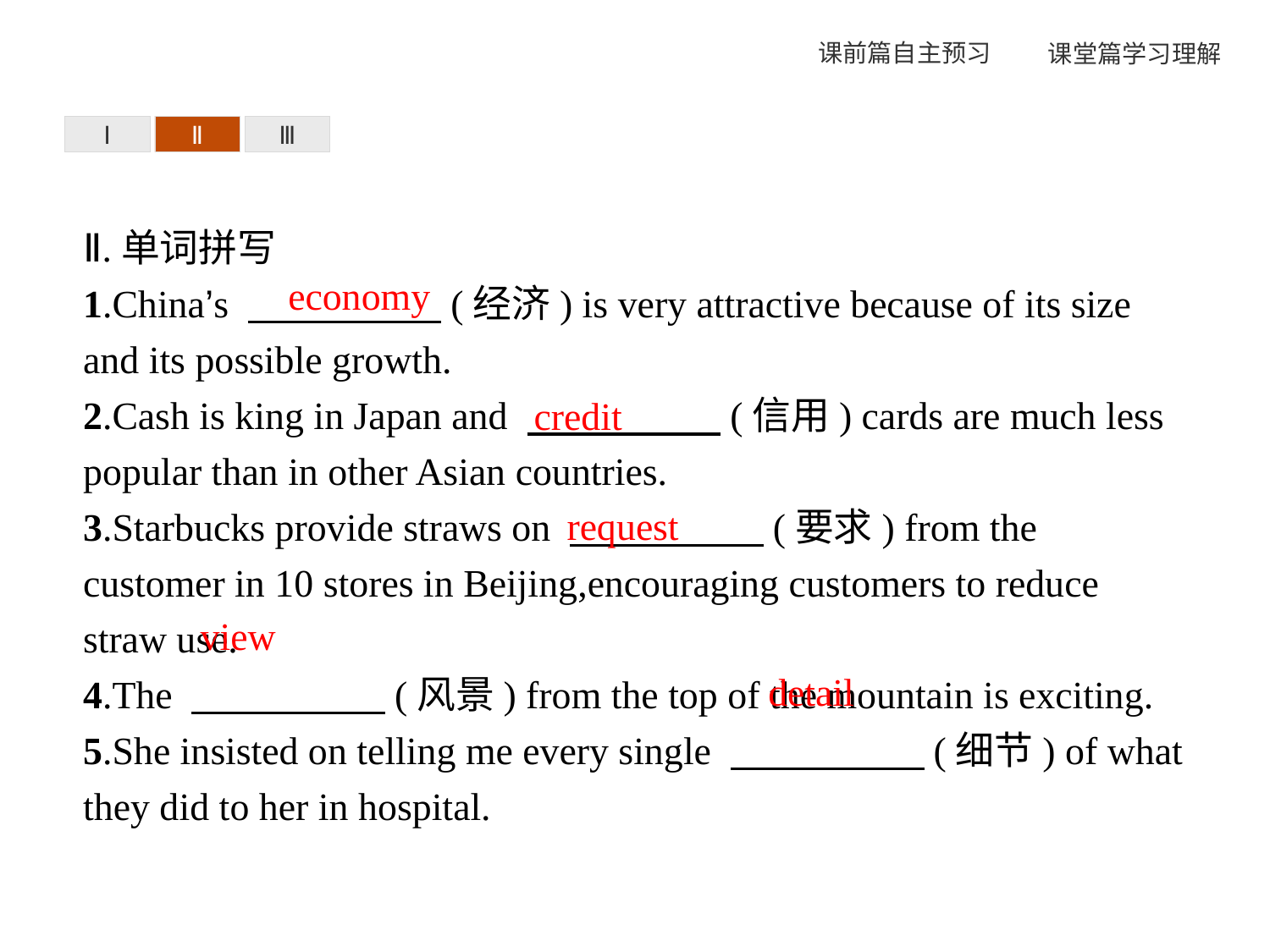

Ⅰ
Ⅱ
Ⅲ
Ⅱ.单词拼写
1.China’s 　　　　　(经济) is very attractive because of its size and its possible growth.
2.Cash is king in Japan and 　　　　　(信用) cards are much less popular than in other Asian countries.
3.Starbucks provide straws on 　　　　　(要求) from the customer in 10 stores in Beijing,encouraging customers to reduce straw use.
4.The 　　　　　(风景) from the top of the mountain is exciting.
5.She insisted on telling me every single 　　　　　(细节) of what they did to her in hospital.
economy
credit
request
view
detail